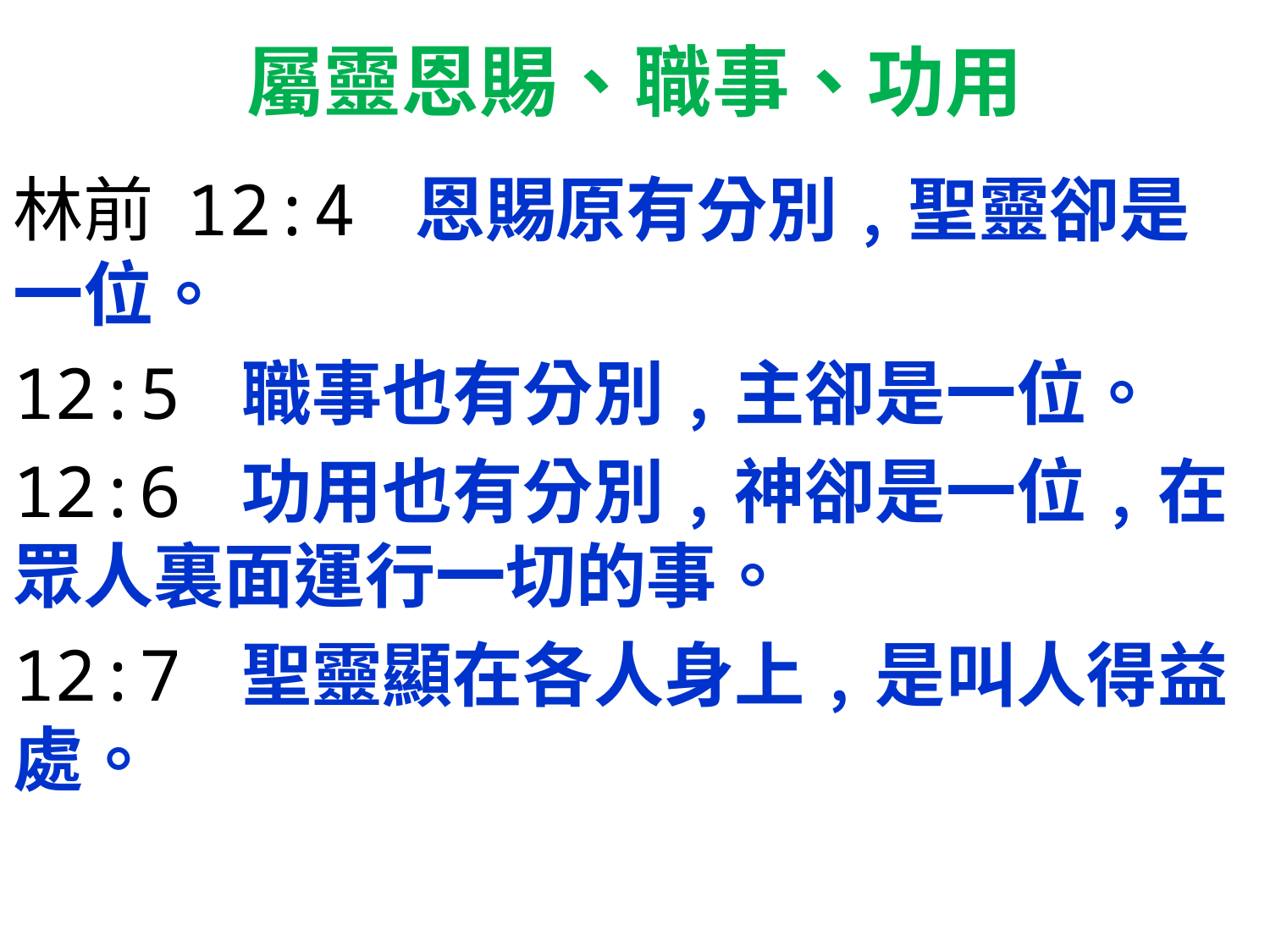

# 屬靈恩賜、職事、功用
林前 12:4 恩賜原有分別﹐聖靈卻是一位。
12:5 職事也有分別﹐主卻是一位。
12:6 功用也有分別﹐神卻是一位﹐在眾人裏面運行一切的事。
12:7 聖靈顯在各人身上﹐是叫人得益處。